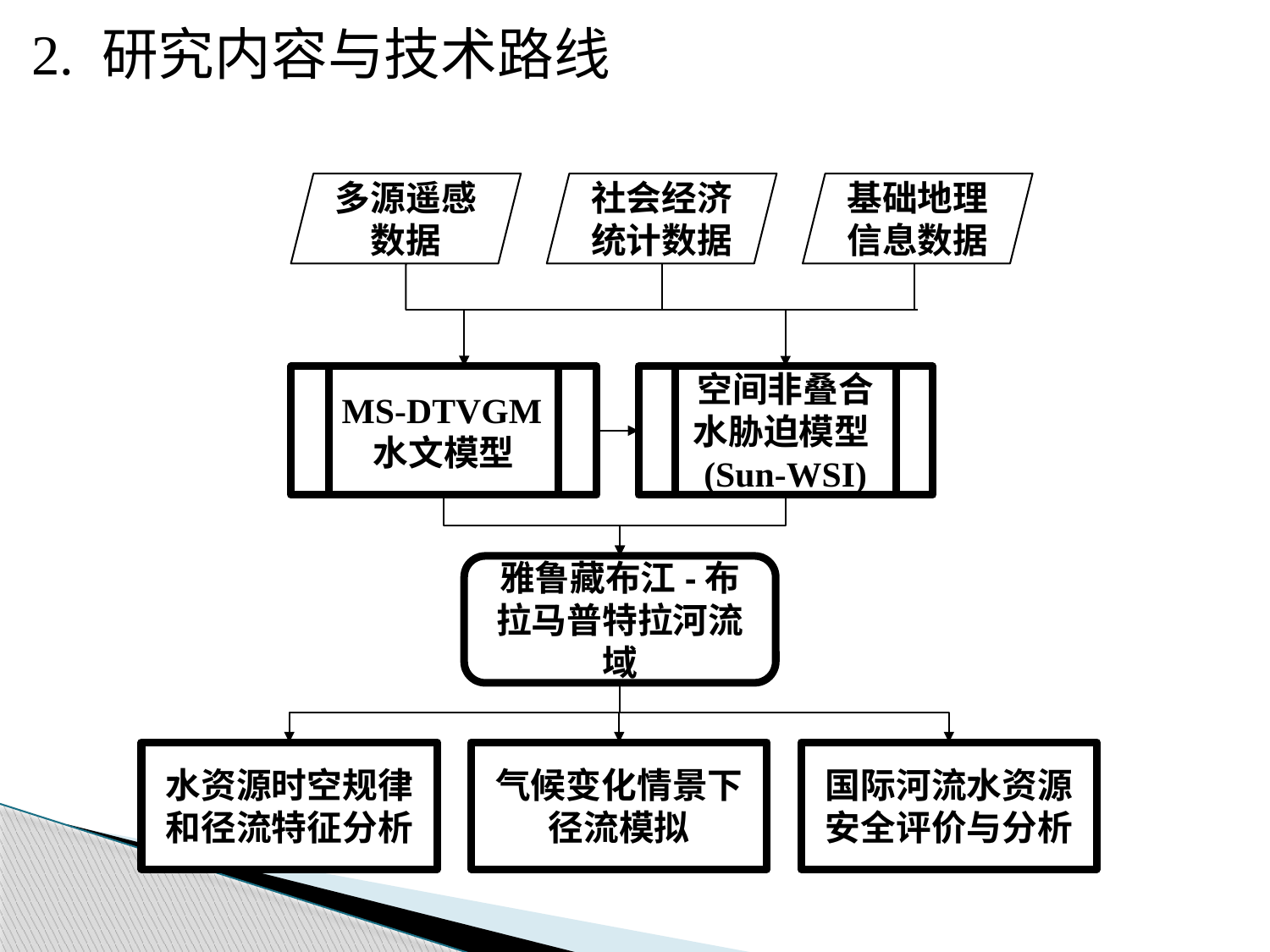

2. 研究内容与技术路线
基础地理信息数据
多源遥感数据
社会经济统计数据
MS-DTVGM水文模型
空间非叠合水胁迫模型(Sun-WSI)
雅鲁藏布江-布拉马普特拉河流域
水资源时空规律和径流特征分析
气候变化情景下径流模拟
国际河流水资源安全评价与分析